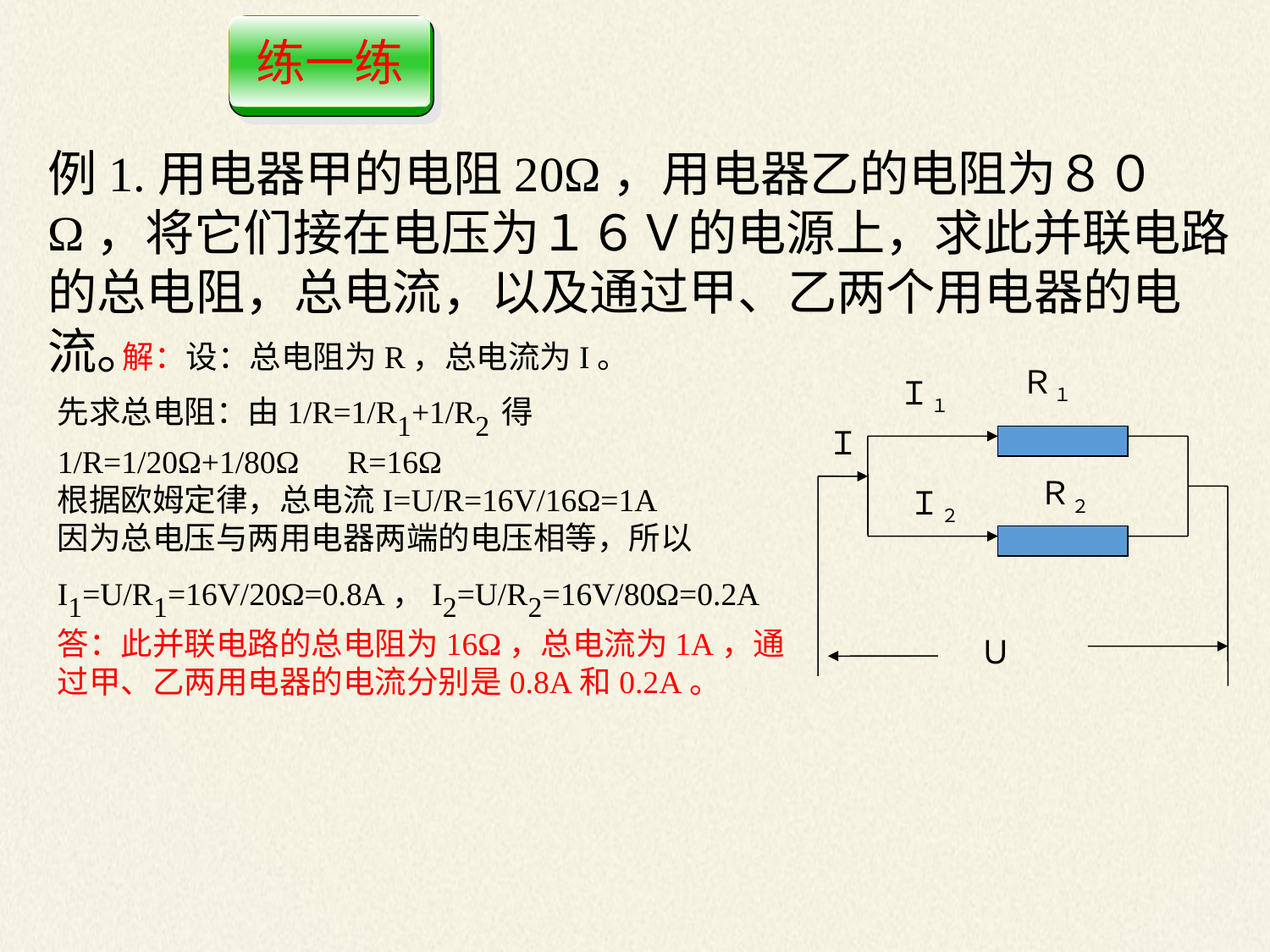

练一练

例1.用电器甲的电阻20Ω，用电器乙的电阻为８０Ω，将它们接在电压为１６Ｖ的电源上，求此并联电路的总电阻，总电流，以及通过甲、乙两个用电器的电流。
        解：设：总电阻为R，总电流为I。
先求总电阻：由1/R=1/R1+1/R2得
1/R=1/20Ω+1/80Ω      R=16Ω
根据欧姆定律，总电流I=U/R=16V/16Ω=1A
因为总电压与两用电器两端的电压相等，所以
I1=U/R1=16V/20Ω=0.8A，I2=U/R2=16V/80Ω=0.2A
答：此并联电路的总电阻为16Ω，总电流为1A，通过甲、乙两用电器的电流分别是0.8A和0.2A。
Ｒ１
Ｉ１
Ｉ

Ｒ２

Ｉ２

Ｕ